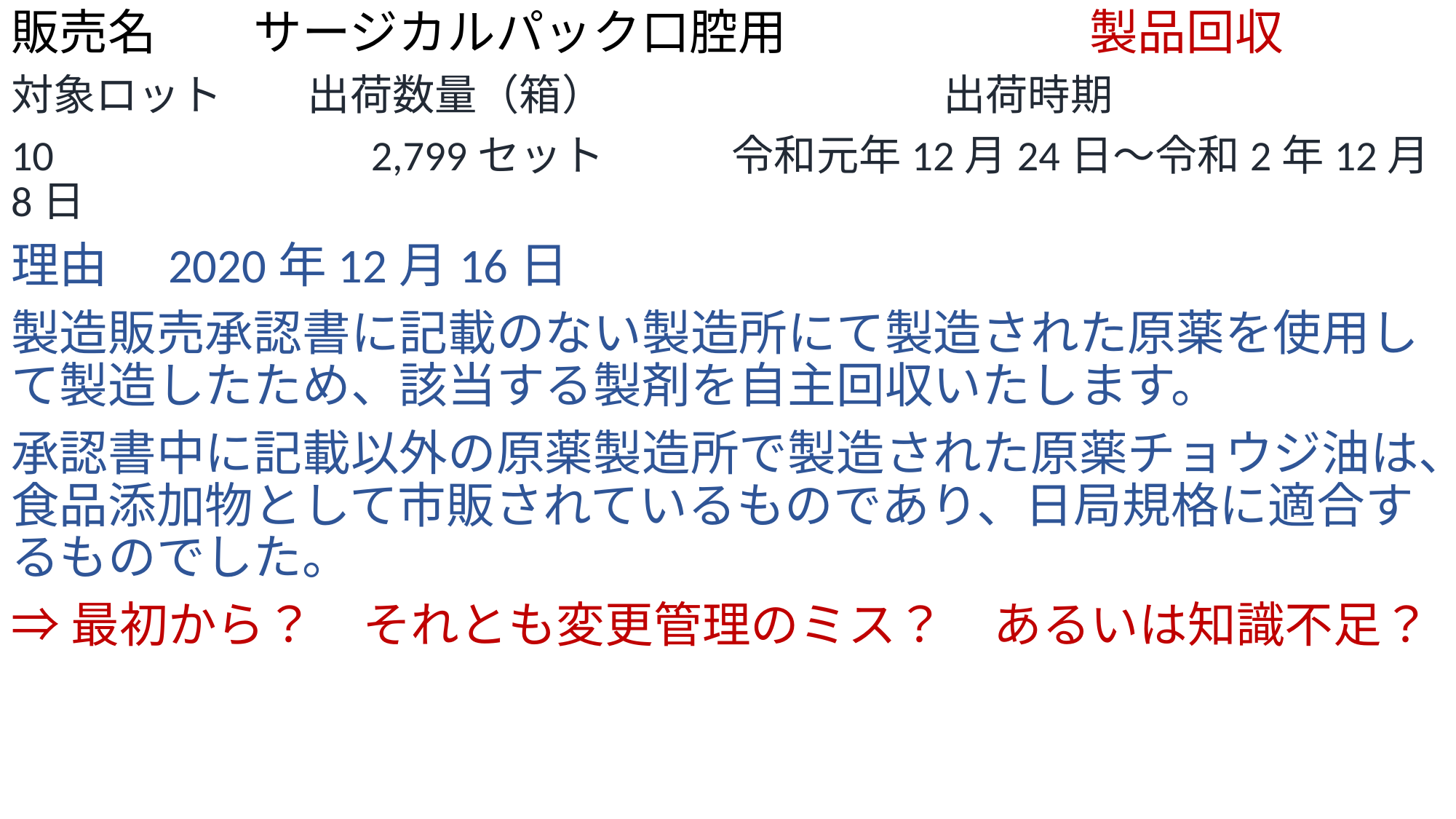

# 販売名　　サージカルパック口腔用 　　　　　　製品回収
対象ロット　　出荷数量（箱）　　　　　　　　出荷時期
10　　　　　　　2,799セット　　　令和元年12月24日～令和2年12月8日
理由　2020年12月16日
製造販売承認書に記載のない製造所にて製造された原薬を使用して製造したため、該当する製剤を自主回収いたします。
承認書中に記載以外の原薬製造所で製造された原薬チョウジ油は、食品添加物として市販されているものであり、日局規格に適合するものでした。
⇒最初から？　それとも変更管理のミス？　あるいは知識不足？